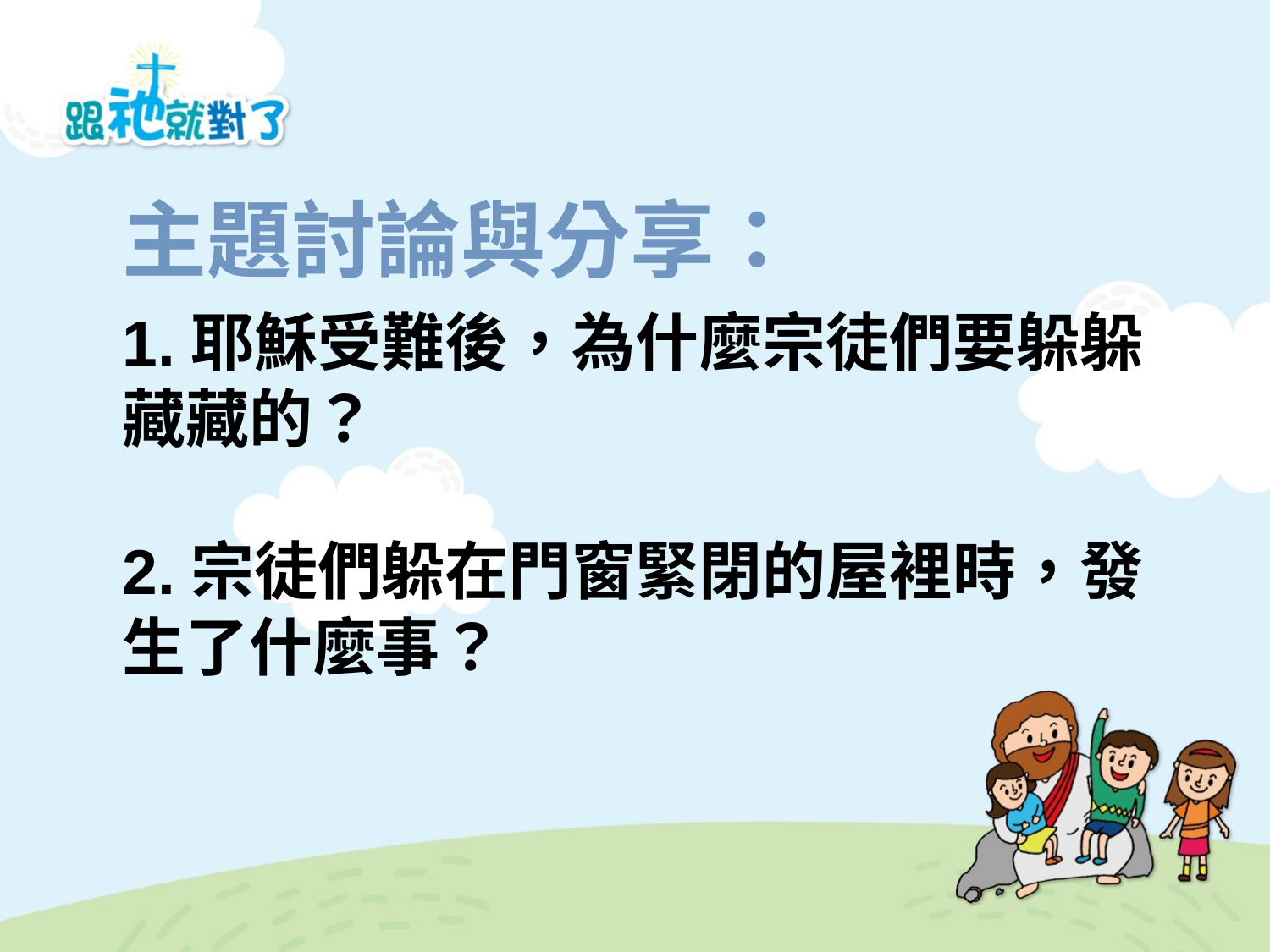

主題討論與分享：
1.耶穌受難後，為什麼宗徒們要躲躲藏藏的？

2.宗徒們躲在門窗緊閉的屋裡時，發生了什麼事？